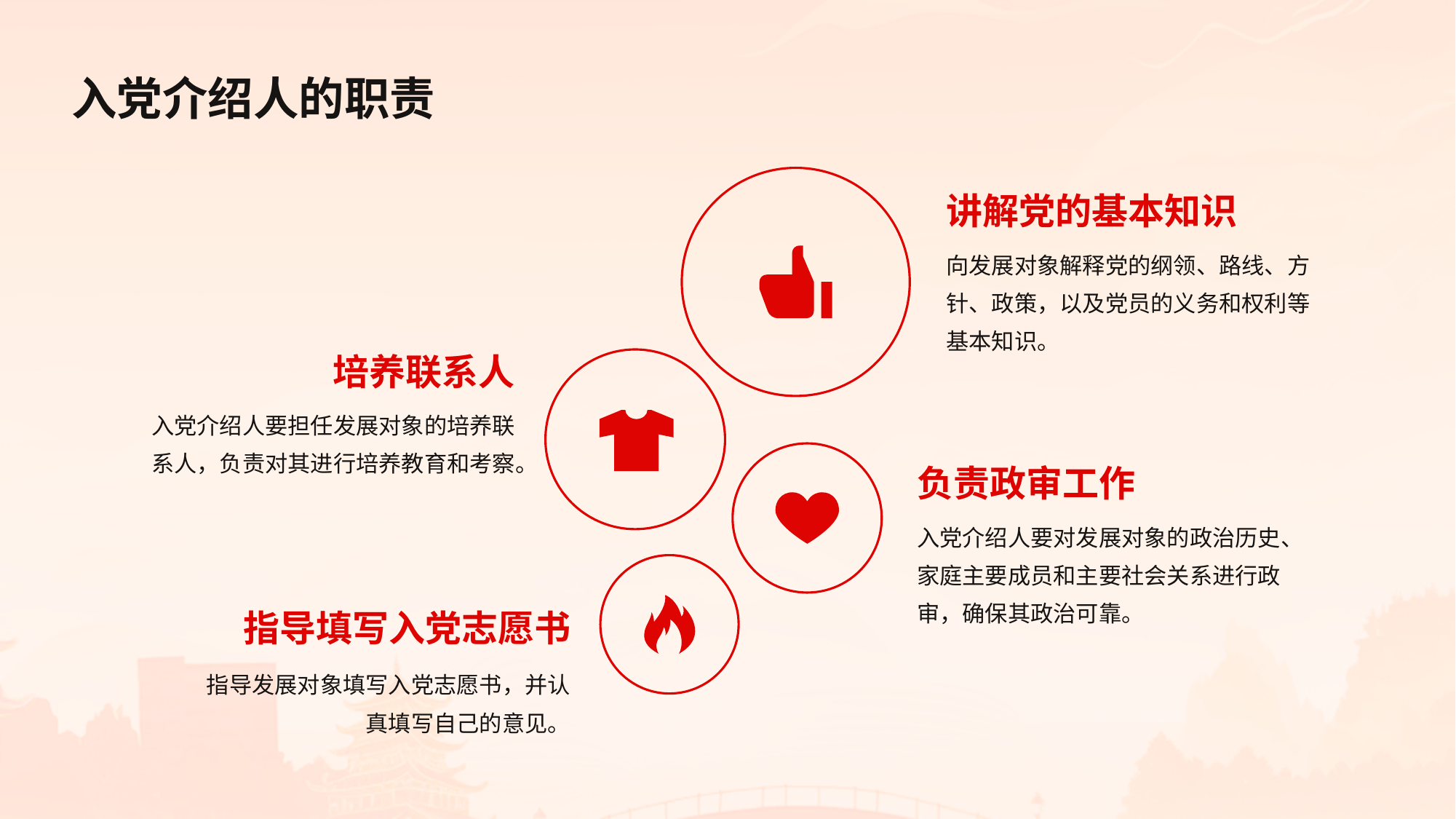

入党介绍人的职责

讲解党的基本知识
向发展对象解释党的纲领、路线、方针、政策，以及党员的义务和权利等基本知识。

培养联系人

入党介绍人要担任发展对象的培养联系人，负责对其进行培养教育和考察。

负责政审工作

入党介绍人要对发展对象的政治历史、家庭主要成员和主要社会关系进行政审，确保其政治可靠。

指导填写入党志愿书

指导发展对象填写入党志愿书，并认真填写自己的意见。